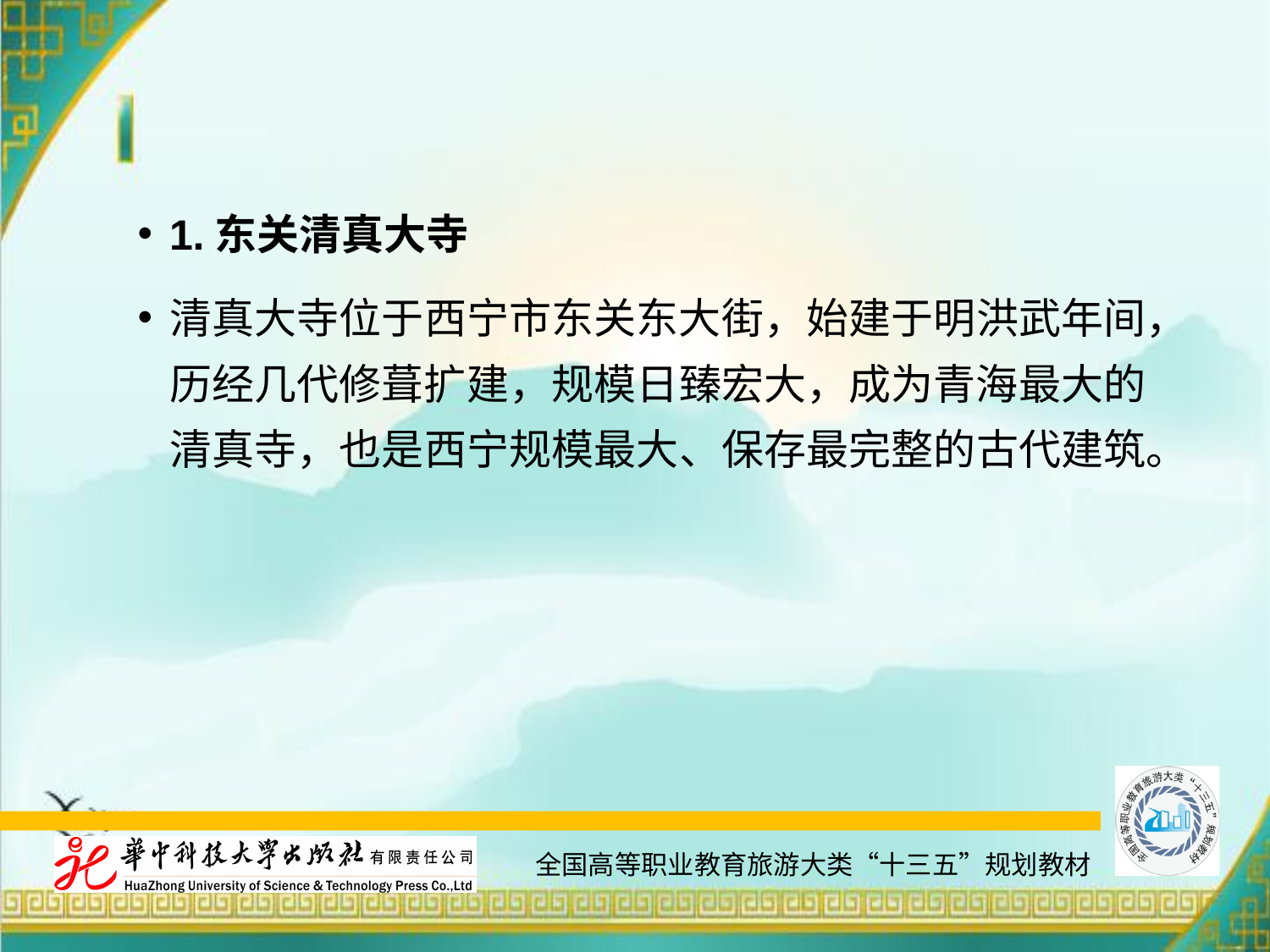

#
1.东关清真大寺
清真大寺位于西宁市东关东大街，始建于明洪武年间，历经几代修葺扩建，规模日臻宏大，成为青海最大的清真寺，也是西宁规模最大、保存最完整的古代建筑。